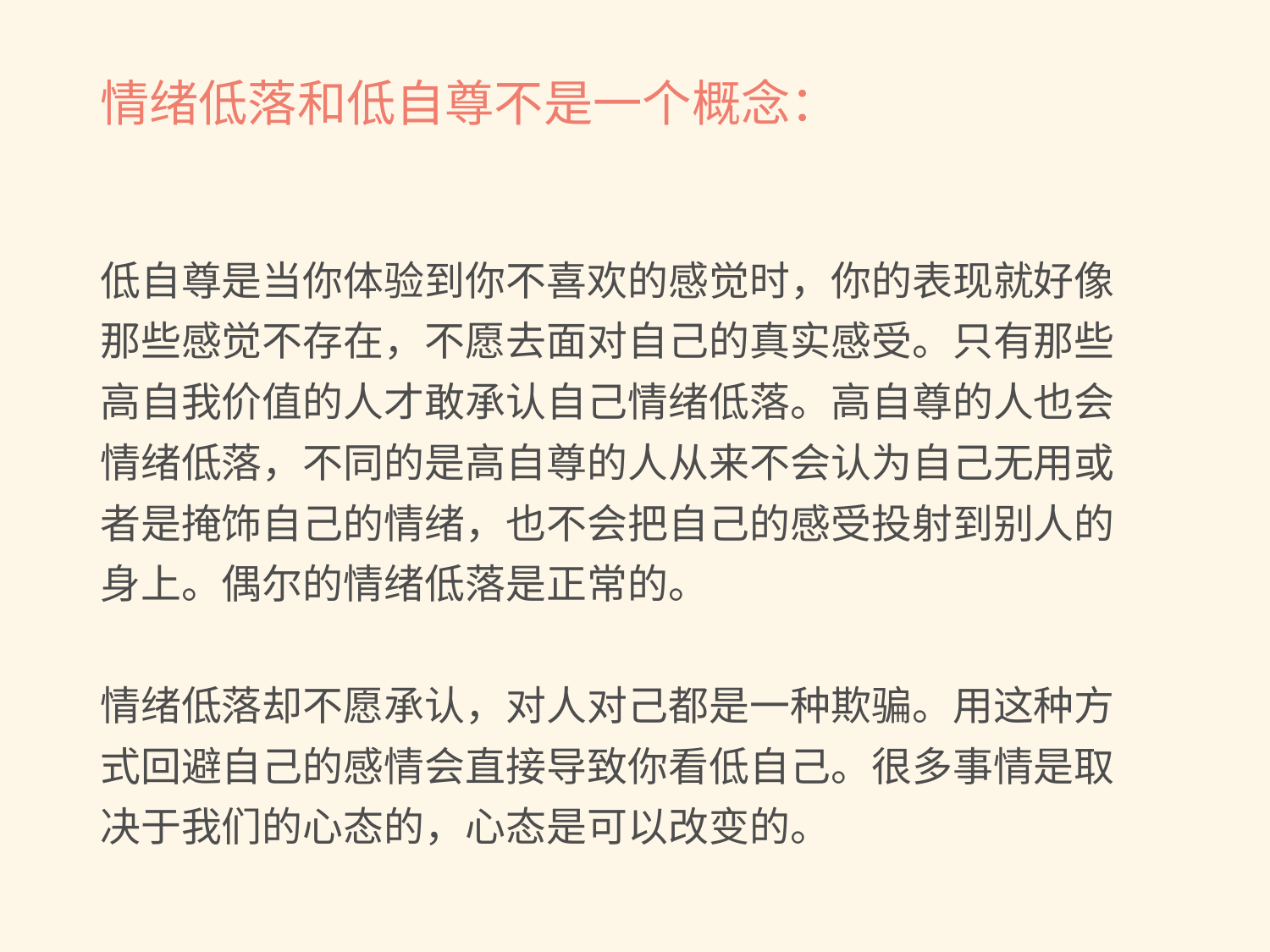

# 情绪低落和低自尊不是一个概念：

低自尊是当你体验到你不喜欢的感觉时，你的表现就好像
那些感觉不存在，不愿去面对自己的真实感受。只有那些
高自我价值的人才敢承认自己情绪低落。高自尊的人也会
情绪低落，不同的是高自尊的人从来不会认为自己无用或
者是掩饰自己的情绪，也不会把自己的感受投射到别人的
身上。偶尔的情绪低落是正常的。

情绪低落却不愿承认，对人对己都是一种欺骗。用这种方
式回避自己的感情会直接导致你看低自己。很多事情是取
决于我们的心态的，心态是可以改变的。